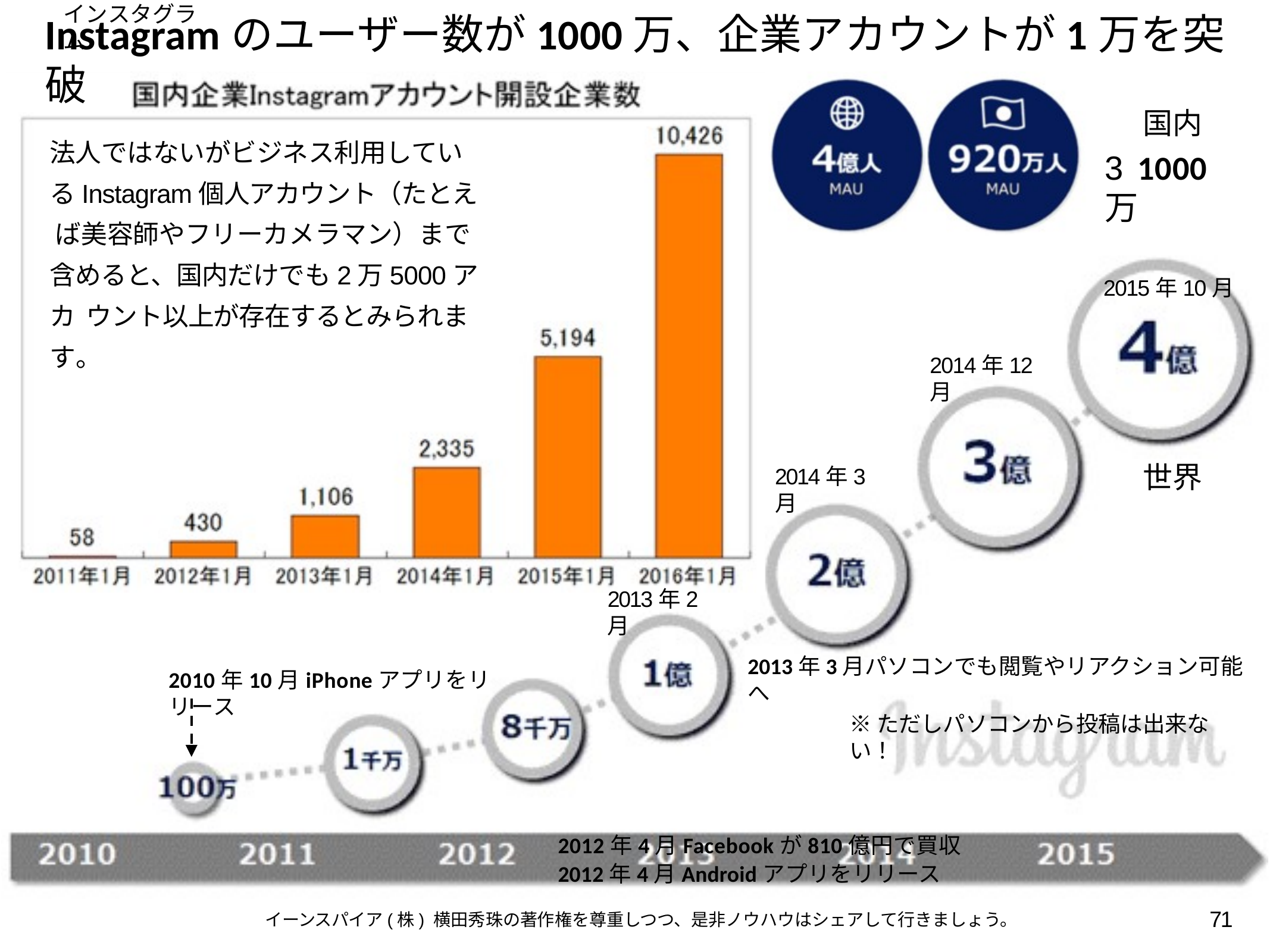

インスタグラム
# Instagramのユーザー数が1000万、企業アカウントが1万を突破

国内
31000万

2015年10月
法人ではないがビジネス利用してい  るInstagram個人アカウント（たとえ  ば美容師やフリーカメラマン）まで  含めると、国内だけでも2万5000アカ  ウント以上が存在するとみられます。

2014年12月
世界
2014年3月
2013年2月
2013年3月パソコンでも閲覧やリアクション可能へ
※ただしパソコンから投稿は出来ない！

2012年4月Facebookが810億円で買収
2012年4月Androidアプリをリリース
2010年10月iPhoneアプリをリリース

71
イーンスパイア(株) 横田秀珠の著作権を尊重しつつ、是非ノウハウはシェアして行きましょう。